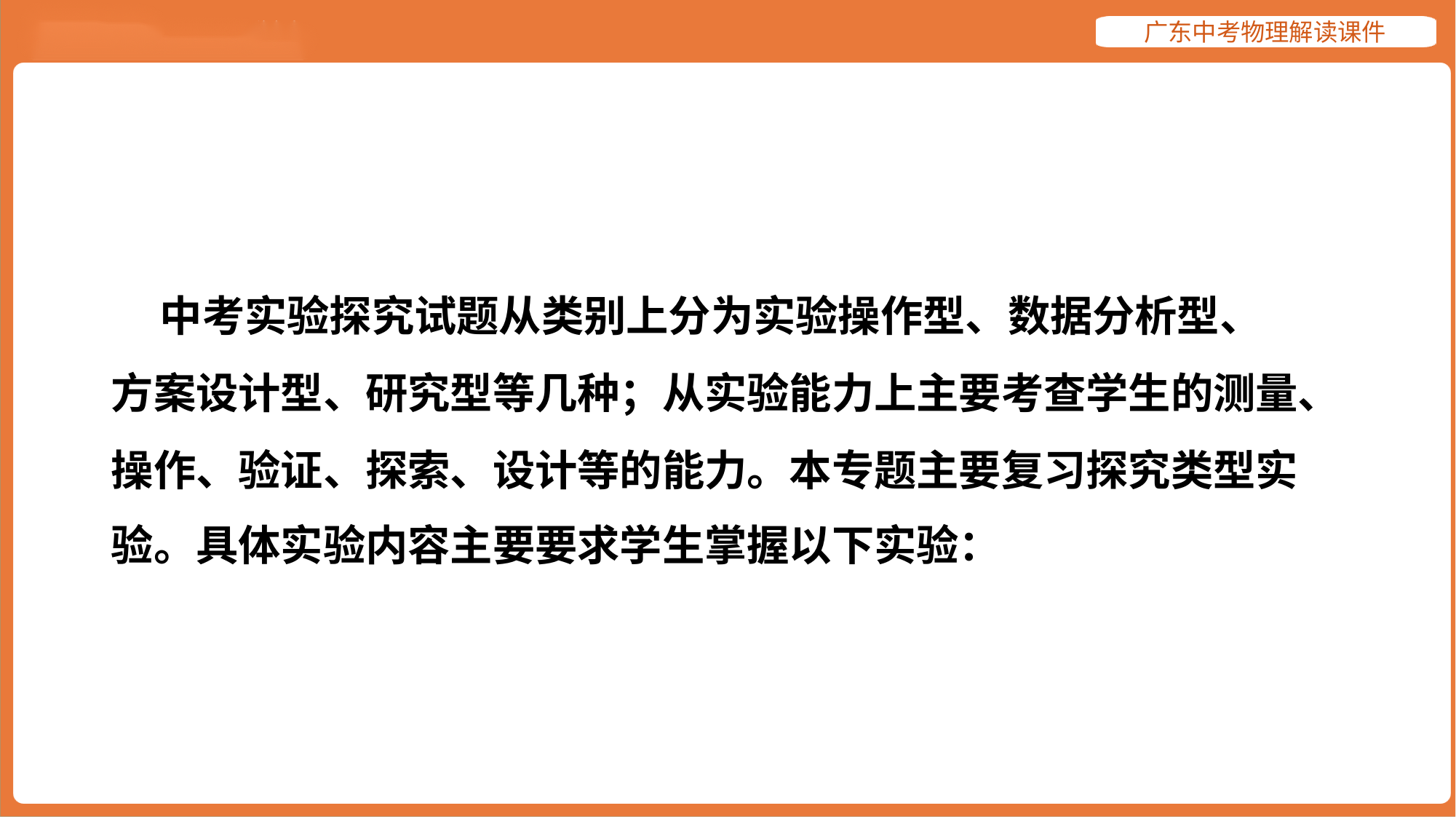

中考实验探究试题从类别上分为实验操作型、数据分析型、
方案设计型、研究型等几种；从实验能力上主要考查学生的测量、
操作、验证、探索、设计等的能力。本专题主要复习探究类型实
验。具体实验内容主要要求学生掌握以下实验：#1.1